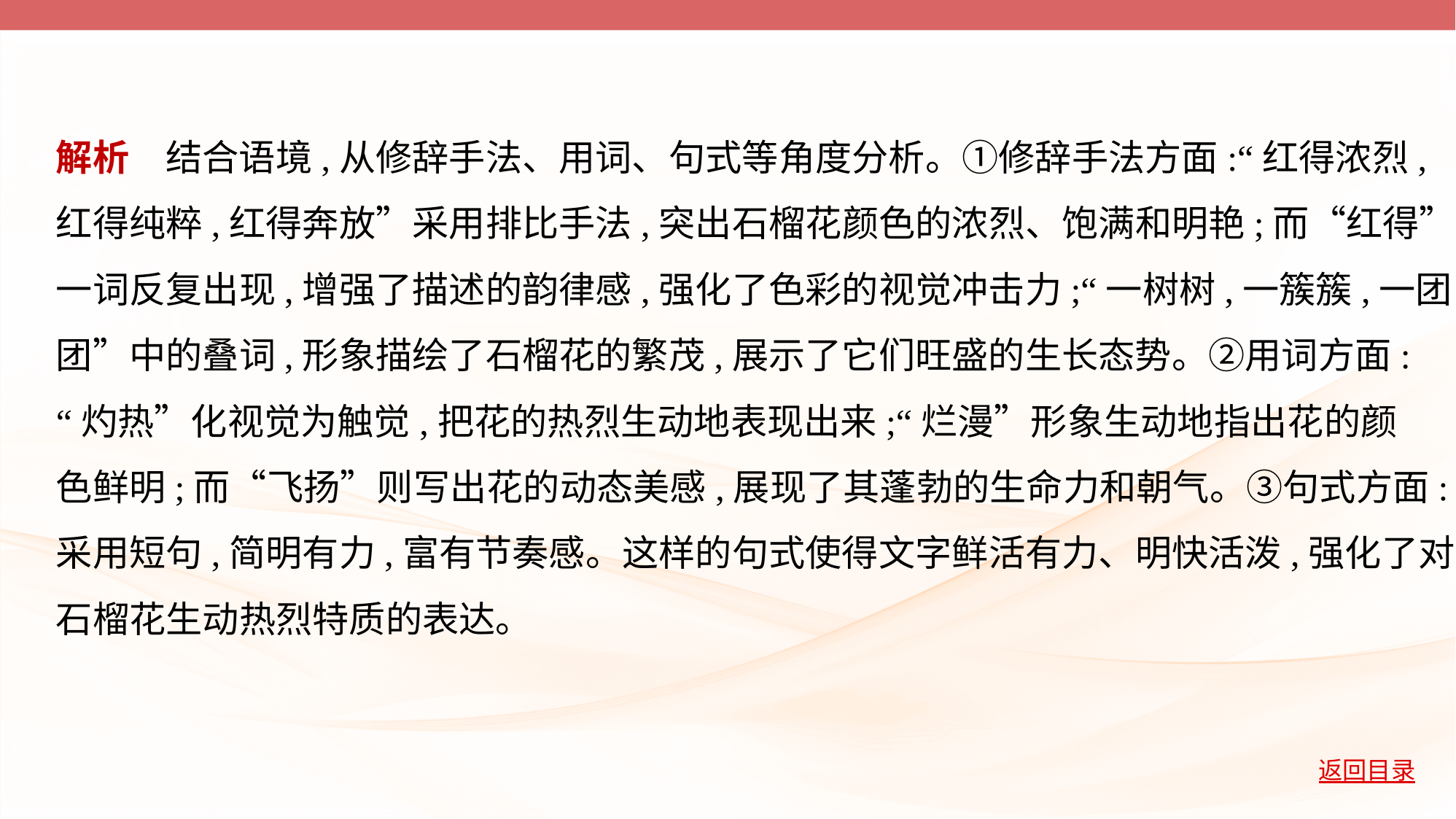

解析　结合语境,从修辞手法、用词、句式等角度分析。①修辞手法方面:“红得浓烈,
红得纯粹,红得奔放”采用排比手法,突出石榴花颜色的浓烈、饱满和明艳;而“红得”
一词反复出现,增强了描述的韵律感,强化了色彩的视觉冲击力;“一树树,一簇簇,一团
团”中的叠词,形象描绘了石榴花的繁茂,展示了它们旺盛的生长态势。②用词方面:
“灼热”化视觉为触觉,把花的热烈生动地表现出来;“烂漫”形象生动地指出花的颜
色鲜明;而“飞扬”则写出花的动态美感,展现了其蓬勃的生命力和朝气。③句式方面:
采用短句,简明有力,富有节奏感。这样的句式使得文字鲜活有力、明快活泼,强化了对
石榴花生动热烈特质的表达。